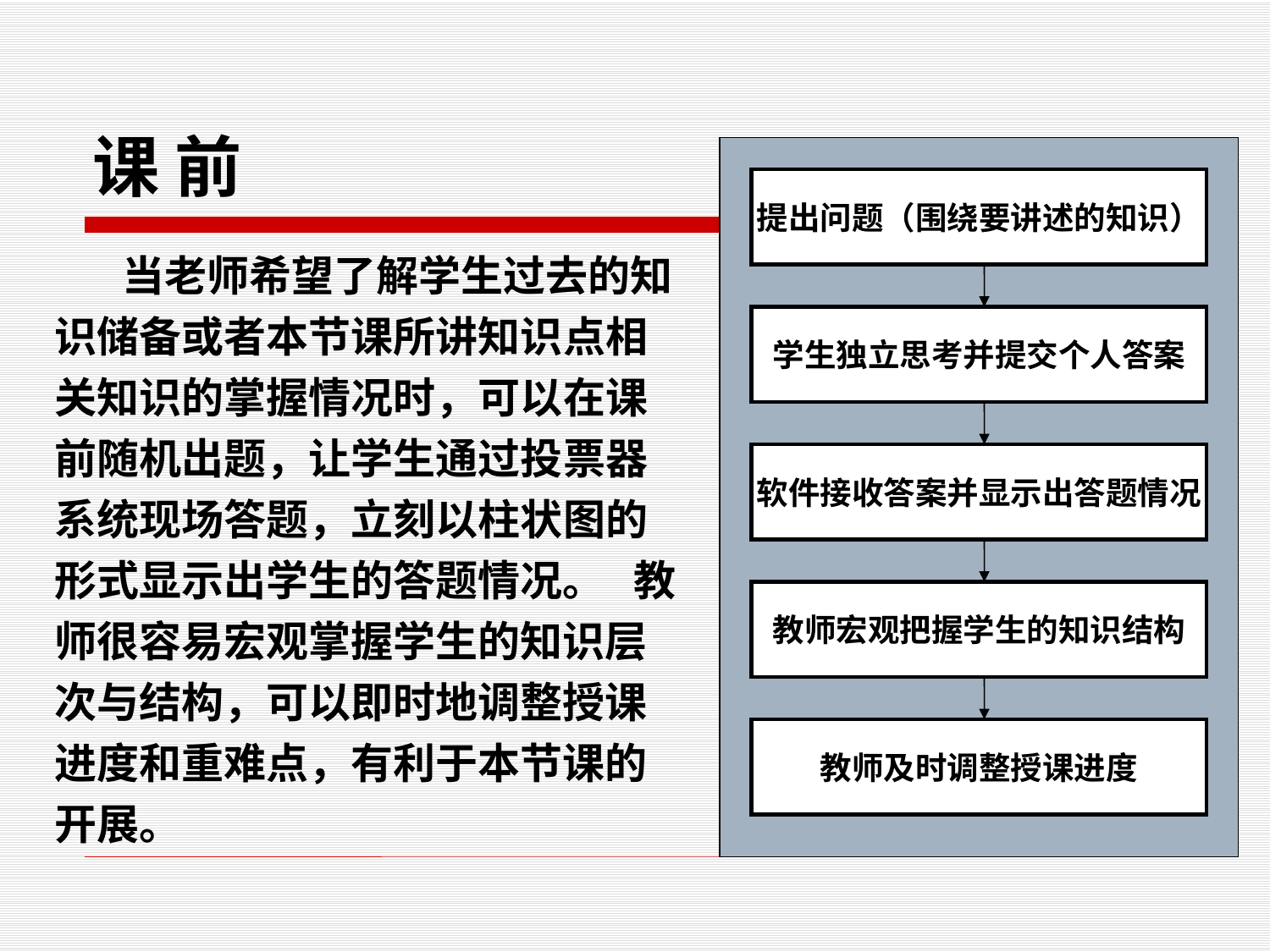

# 课 前

提出问题（围绕要讲述的知识）

学生独立思考并提交个人答案

软件接收答案并显示出答题情况

教师宏观把握学生的知识结构

教师及时调整授课进度
      当老师希望了解学生过去的知识储备或者本节课所讲知识点相关知识的掌握情况时，可以在课前随机出题，让学生通过投票器系统现场答题，立刻以柱状图的形式显示出学生的答题情况。   教师很容易宏观掌握学生的知识层次与结构，可以即时地调整授课进度和重难点，有利于本节课的开展。